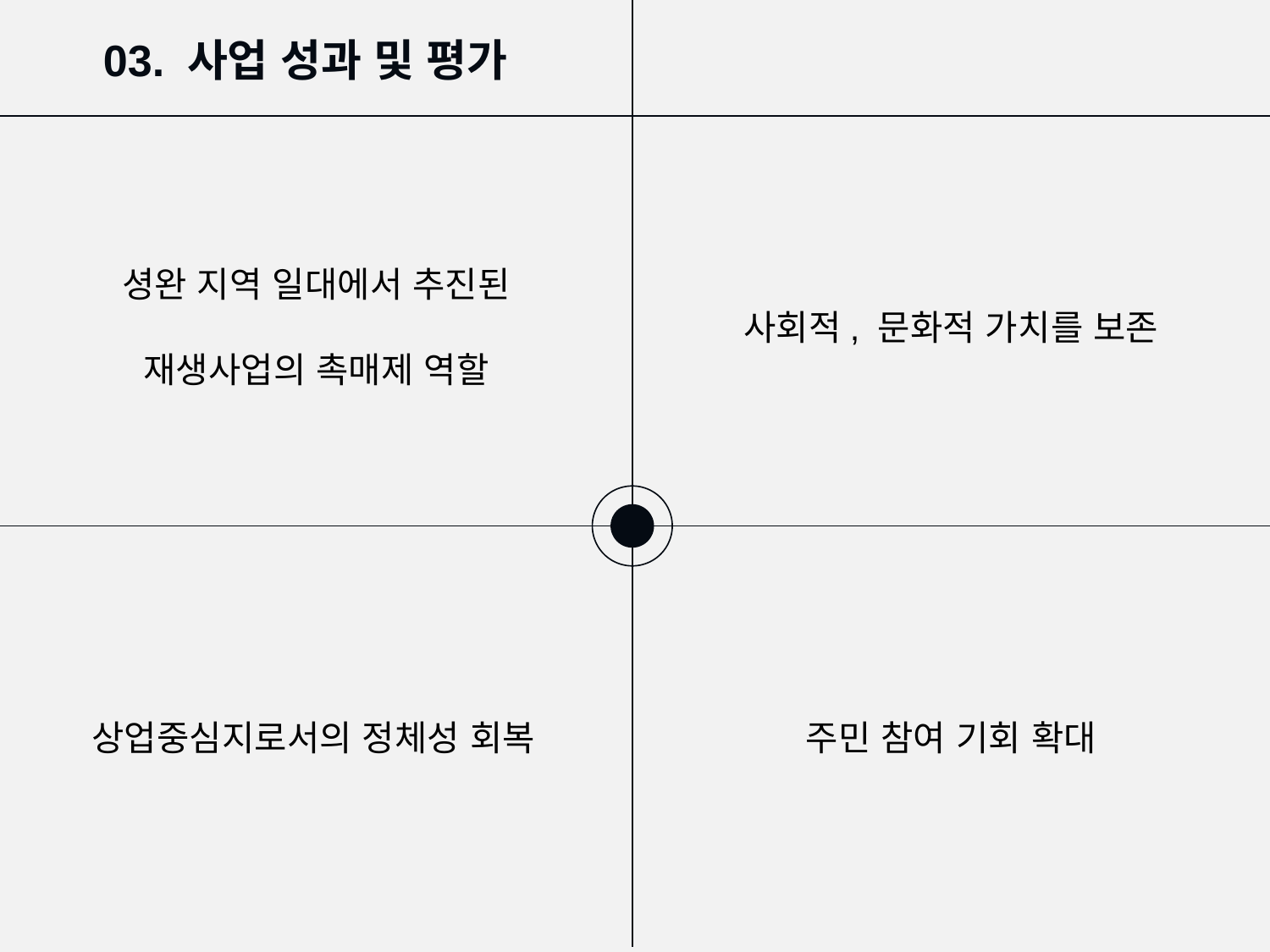

# 03. 사업 성과 및 평가
셩완 지역 일대에서 추진된

재생사업의 촉매제 역할
사회적, 문화적 가치를 보존

상업중심지로서의 정체성 회복
주민 참여 기회 확대